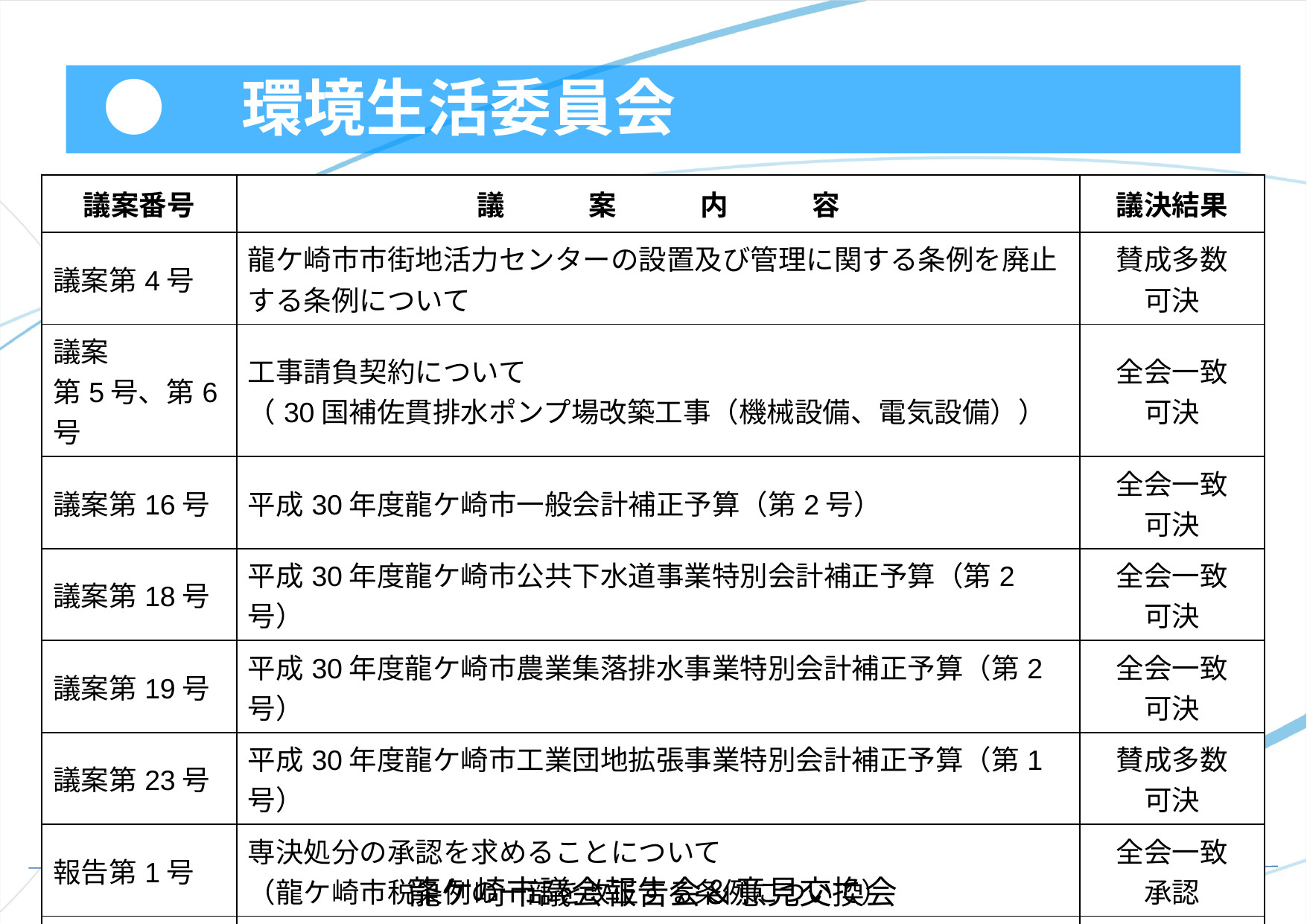

# ●　環境生活委員会
| 議案番号 | 議　　　案　　　内　　　容 | 議決結果 |
| --- | --- | --- |
| 議案第4号 | 龍ケ崎市市街地活力センターの設置及び管理に関する条例を廃止する条例について | 賛成多数 可決 |
| 議案 第5号、第6号 | 工事請負契約について （30国補佐貫排水ポンプ場改築工事（機械設備、電気設備）） | 全会一致 可決 |
| 議案第16号 | 平成30年度龍ケ崎市一般会計補正予算（第2号） | 全会一致 可決 |
| 議案第18号 | 平成30年度龍ケ崎市公共下水道事業特別会計補正予算（第2号） | 全会一致 可決 |
| 議案第19号 | 平成30年度龍ケ崎市農業集落排水事業特別会計補正予算（第2号） | 全会一致 可決 |
| 議案第23号 | 平成30年度龍ケ崎市工業団地拡張事業特別会計補正予算（第1号） | 賛成多数 可決 |
| 報告第1号 | 専決処分の承認を求めることについて （龍ケ崎市税条例の一部を改正する条例について） | 全会一致 承認 |
| 平成30年 陳情第1号 | 佐貫駅のホームと電車の隙間の早急な対策を求める陳情書 | 継続審査 |
龍ケ崎市議会報告会＆意見交換会
26